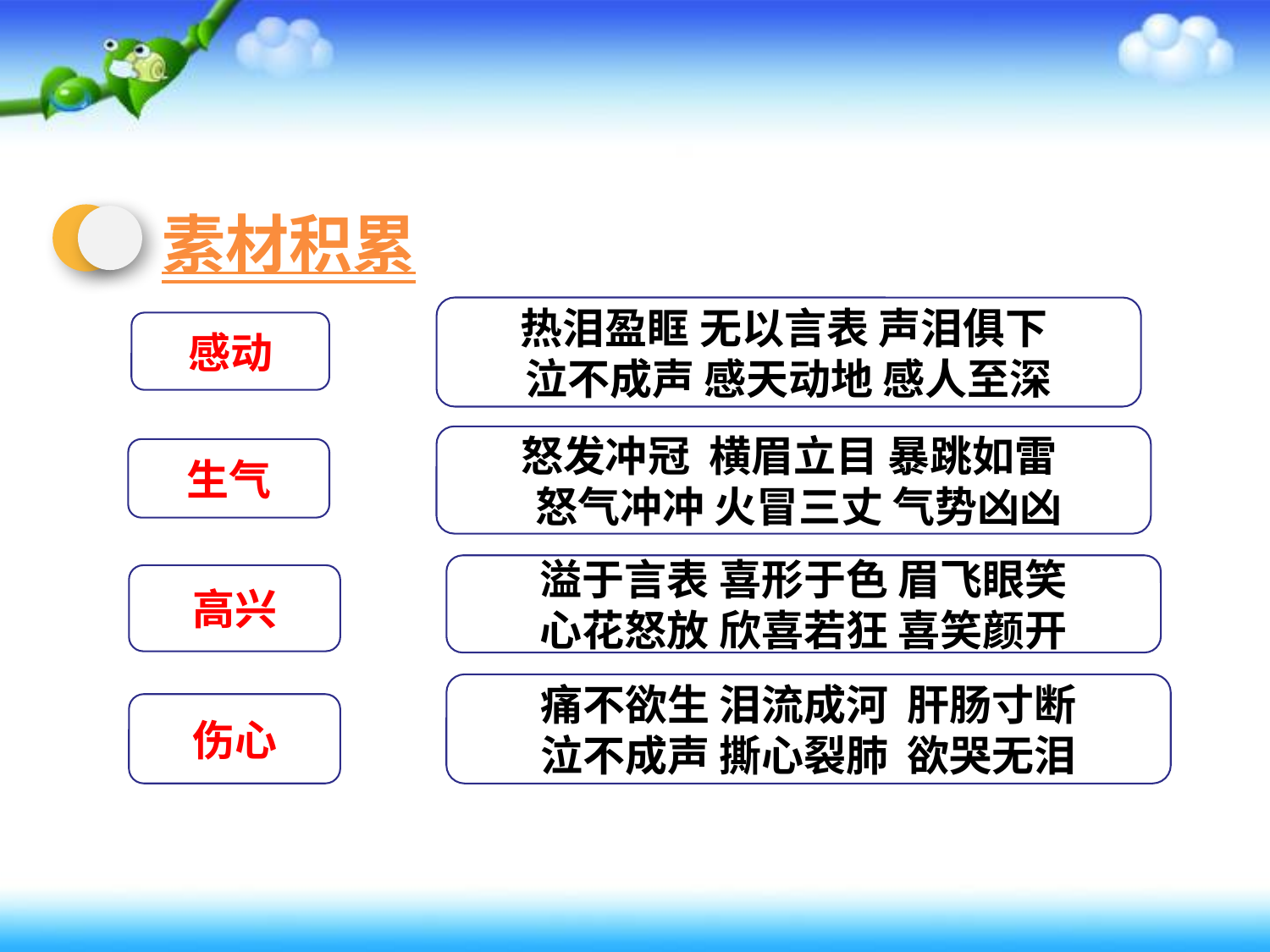

素材积累

热泪盈眶 无以言表 声泪俱下
泣不成声 感天动地 感人至深
感动
怒发冲冠  横眉立目 暴跳如雷
 怒气冲冲 火冒三丈 气势凶凶
生气
溢于言表 喜形于色 眉飞眼笑
心花怒放 欣喜若狂 喜笑颜开
高兴
痛不欲生 泪流成河  肝肠寸断
泣不成声 撕心裂肺  欲哭无泪
伤心